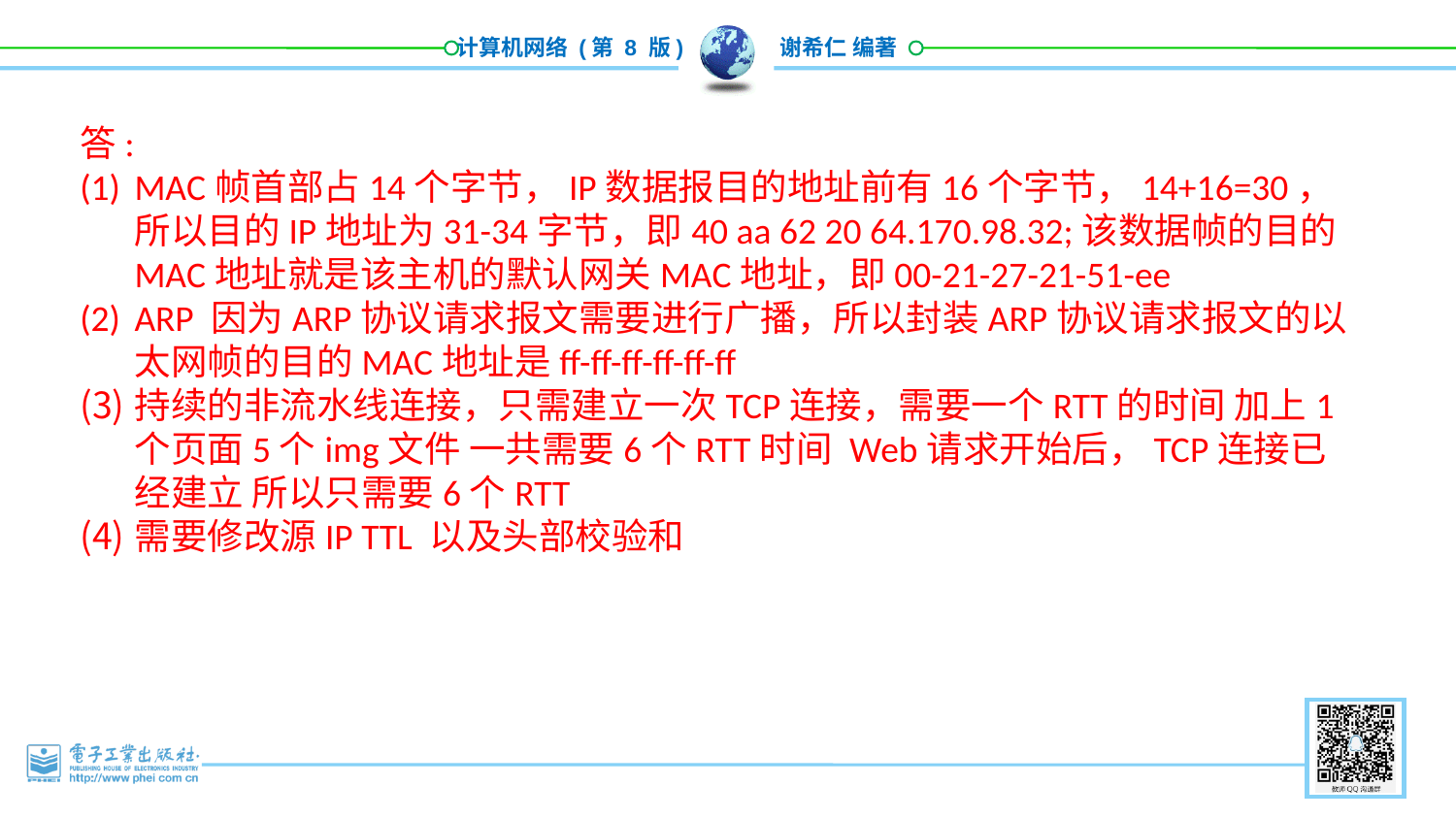

答:
MAC帧首部占14个字节，IP数据报目的地址前有16个字节，14+16=30，所以目的IP地址为31-34字节，即40 aa 62 20 64.170.98.32;该数据帧的目的MAC地址就是该主机的默认网关MAC地址，即00-21-27-21-51-ee
ARP 因为ARP协议请求报文需要进行广播，所以封装ARP协议请求报文的以太网帧的目的MAC地址是ff-ff-ff-ff-ff-ff
持续的非流水线连接，只需建立一次TCP连接，需要一个RTT的时间 加上1个页面5个img文件 一共需要6个RTT时间 Web请求开始后，TCP连接已经建立 所以只需要6个RTT
需要修改源IP TTL 以及头部校验和